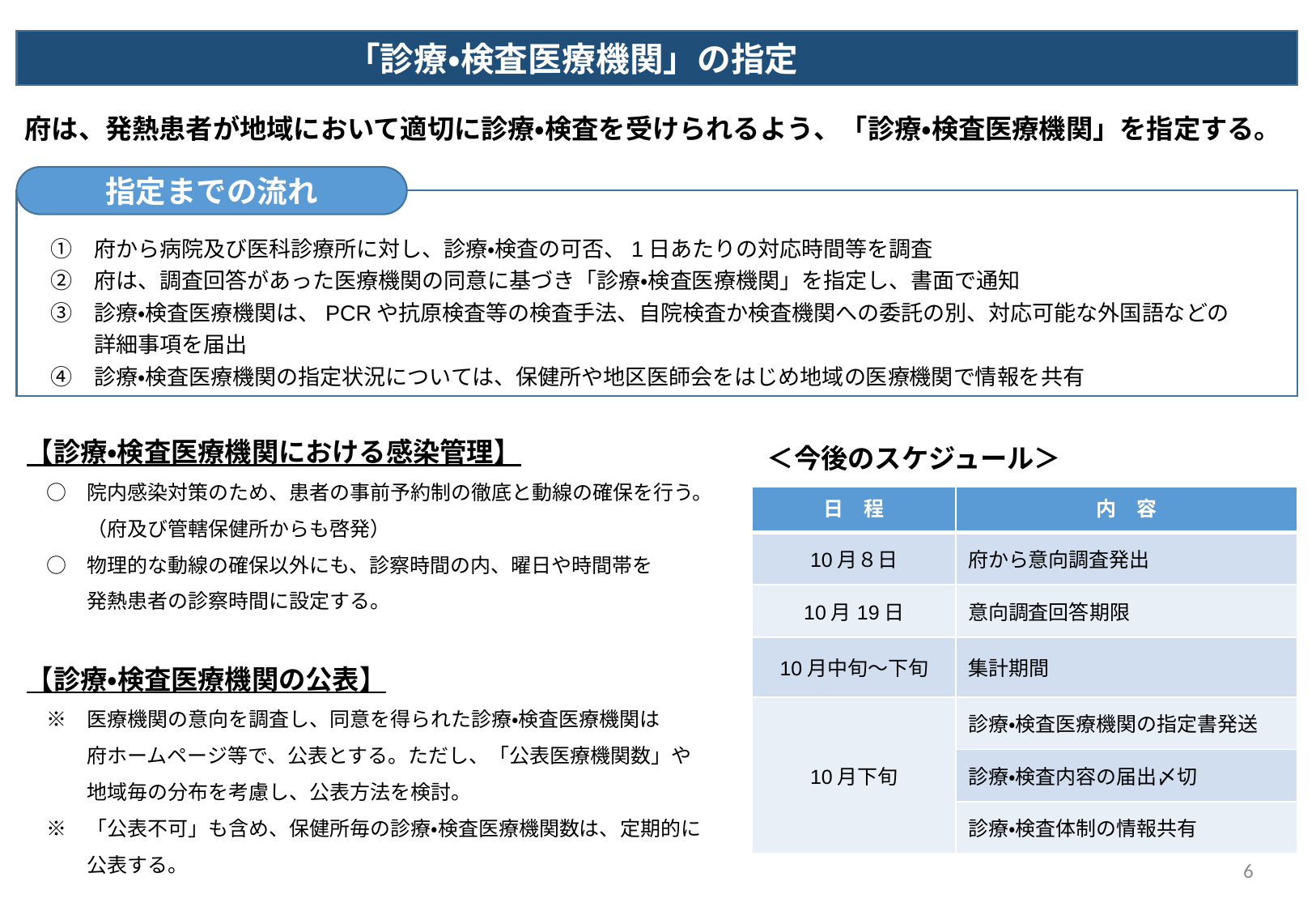

「診療・検査医療機関」の指定
府は、発熱患者が地域において適切に診療・検査を受けられるよう、「診療・検査医療機関」を指定する。
指定までの流れ

　①　府から病院及び医科診療所に対し、診療・検査の可否、1日あたりの対応時間等を調査
　②　府は、調査回答があった医療機関の同意に基づき「診療・検査医療機関」を指定し、書面で通知
　③　診療・検査医療機関は、PCRや抗原検査等の検査手法、自院検査か検査機関への委託の別、対応可能な外国語などの
　　　詳細事項を届出
　④　診療・検査医療機関の指定状況については、保健所や地区医師会をはじめ地域の医療機関で情報を共有
【診療・検査医療機関における感染管理】
　○　院内感染対策のため、患者の事前予約制の徹底と動線の確保を行う。
　　　（府及び管轄保健所からも啓発）
　○　物理的な動線の確保以外にも、診察時間の内、曜日や時間帯を
　　　発熱患者の診察時間に設定する。

【診療・検査医療機関の公表】
　※　医療機関の意向を調査し、同意を得られた診療・検査医療機関は
　　　府ホームページ等で、公表とする。ただし、「公表医療機関数」や
　　　地域毎の分布を考慮し、公表方法を検討。
　※　「公表不可」も含め、保健所毎の診療・検査医療機関数は、定期的に
　　　公表する。
＜今後のスケジュール＞
| 日　程 | 内　容 |
| --- | --- |
| 10月８日 | 府から意向調査発出 |
| 10月19日 | 意向調査回答期限 |
| 10月中旬～下旬 | 集計期間 |
| 10月下旬 | 診療・検査医療機関の指定書発送 |
|  | 診療・検査内容の届出〆切 |
|  | 診療・検査体制の情報共有 |
6